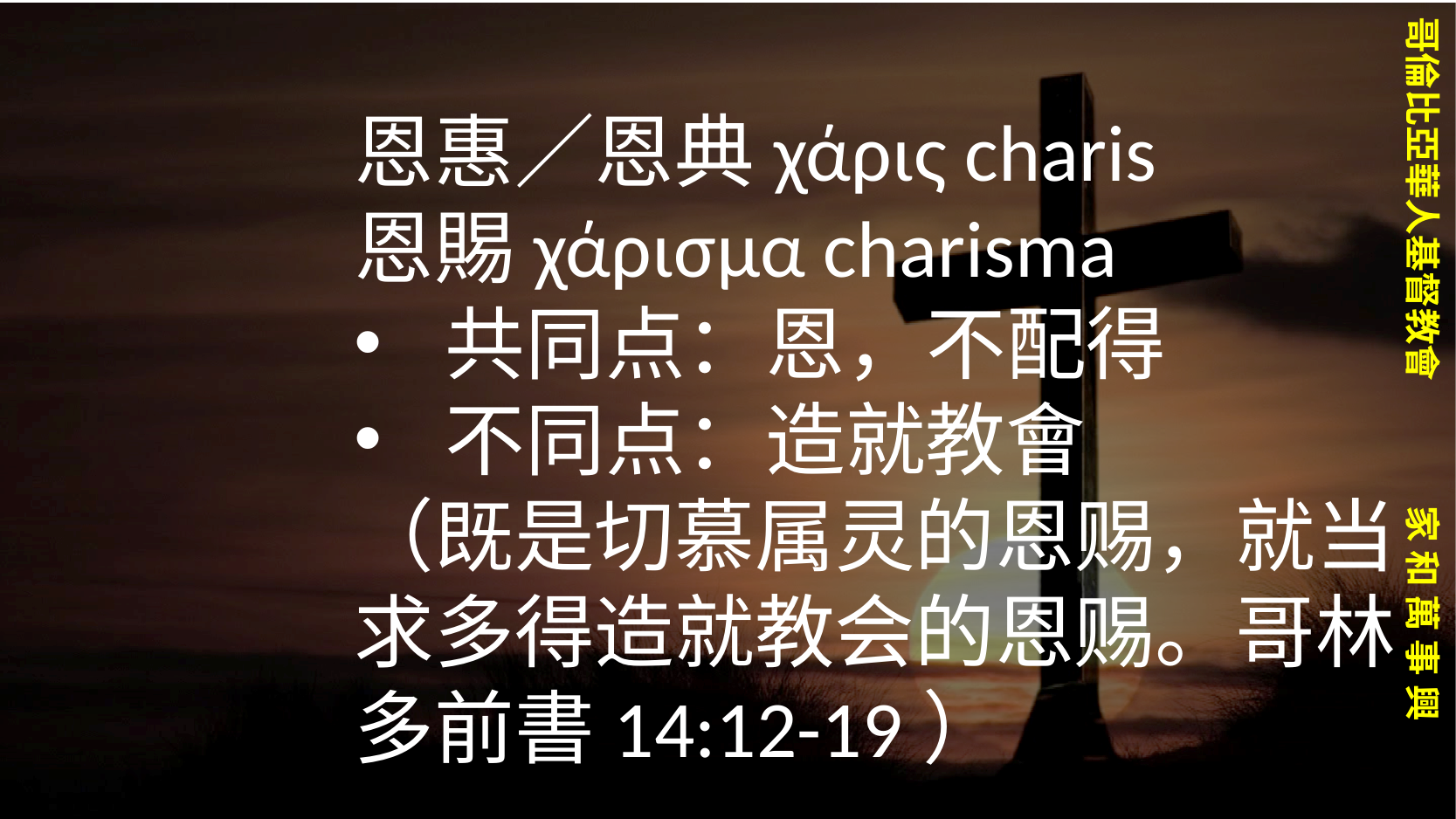

恩惠／恩典χάρις charis
恩賜χάρισμα charisma
共同点：恩，不配得
不同点：造就教會
（既是切慕属灵的恩赐，就当求多得造就教会的恩赐。哥林多前書14:12-19）